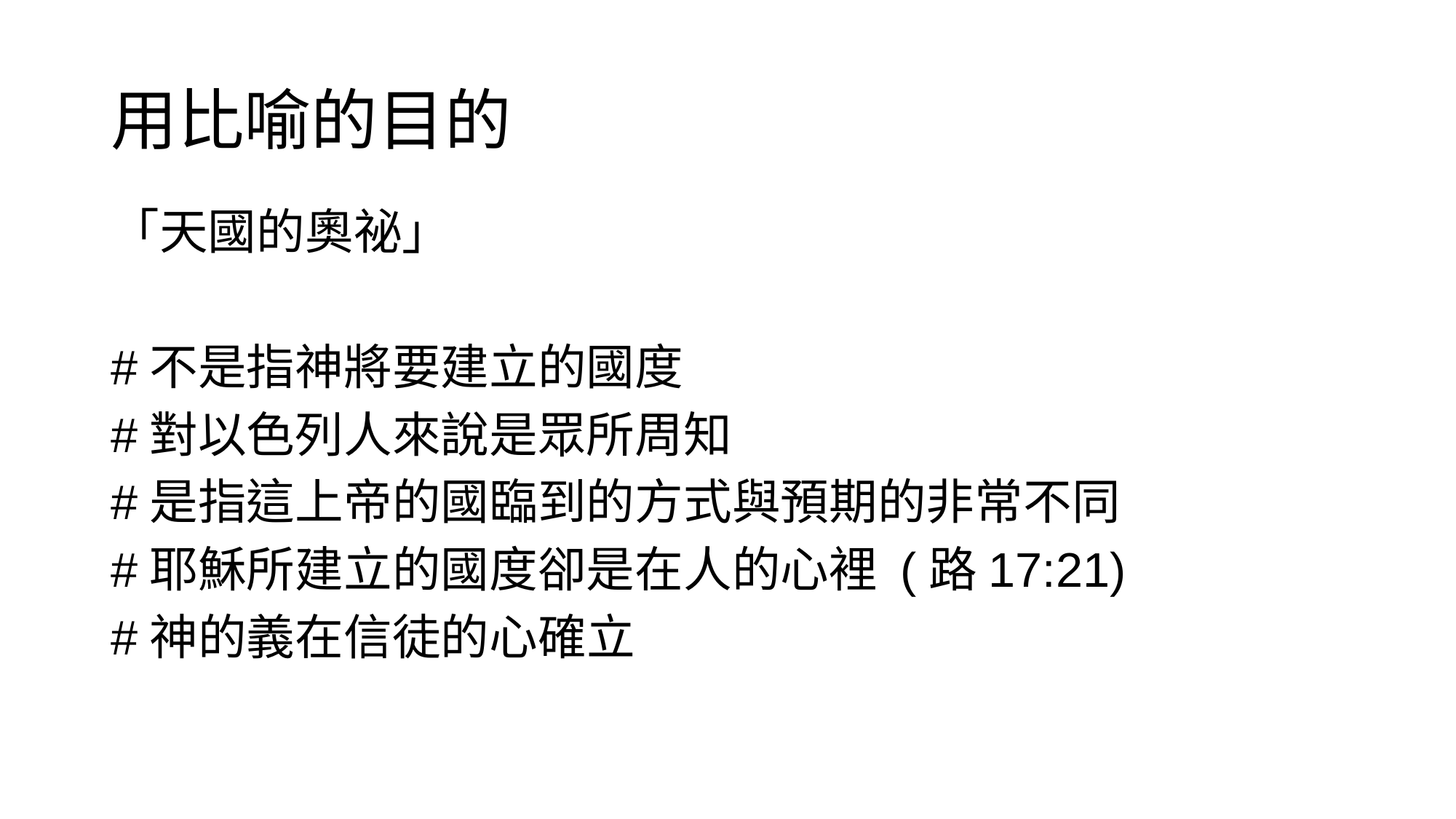

# 用比喻的目的
「天國的奧祕」

#不是指神將要建立的國度
#對以色列人來說是眾所周知
#是指這上帝的國臨到的方式與預期的非常不同
#耶穌所建立的國度卻是在人的心裡 (路17:21)
#神的義在信徒的心確立